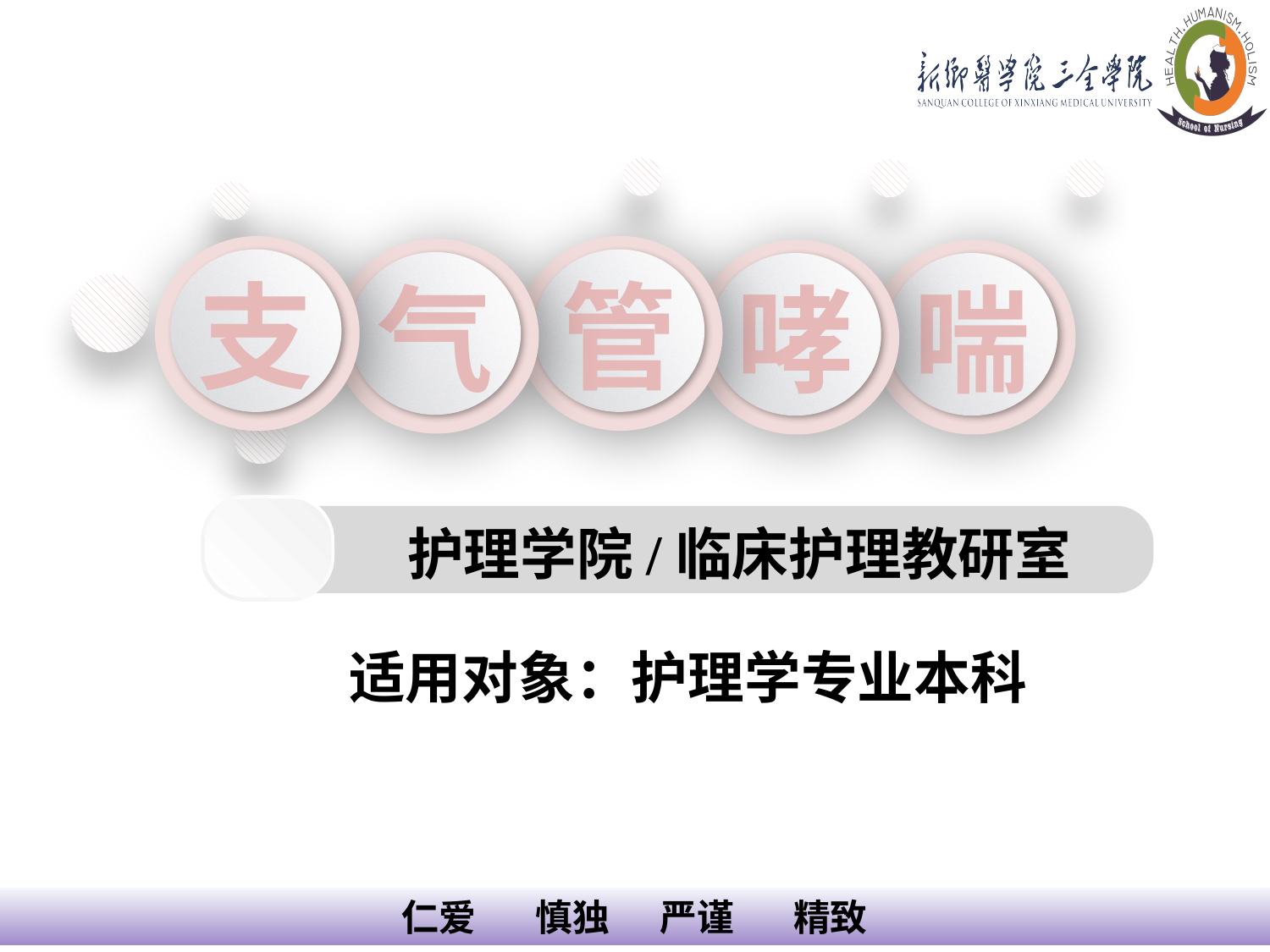

管

支

气

哮

喘

护理学院/临床护理教研室
适用对象：护理学专业本科